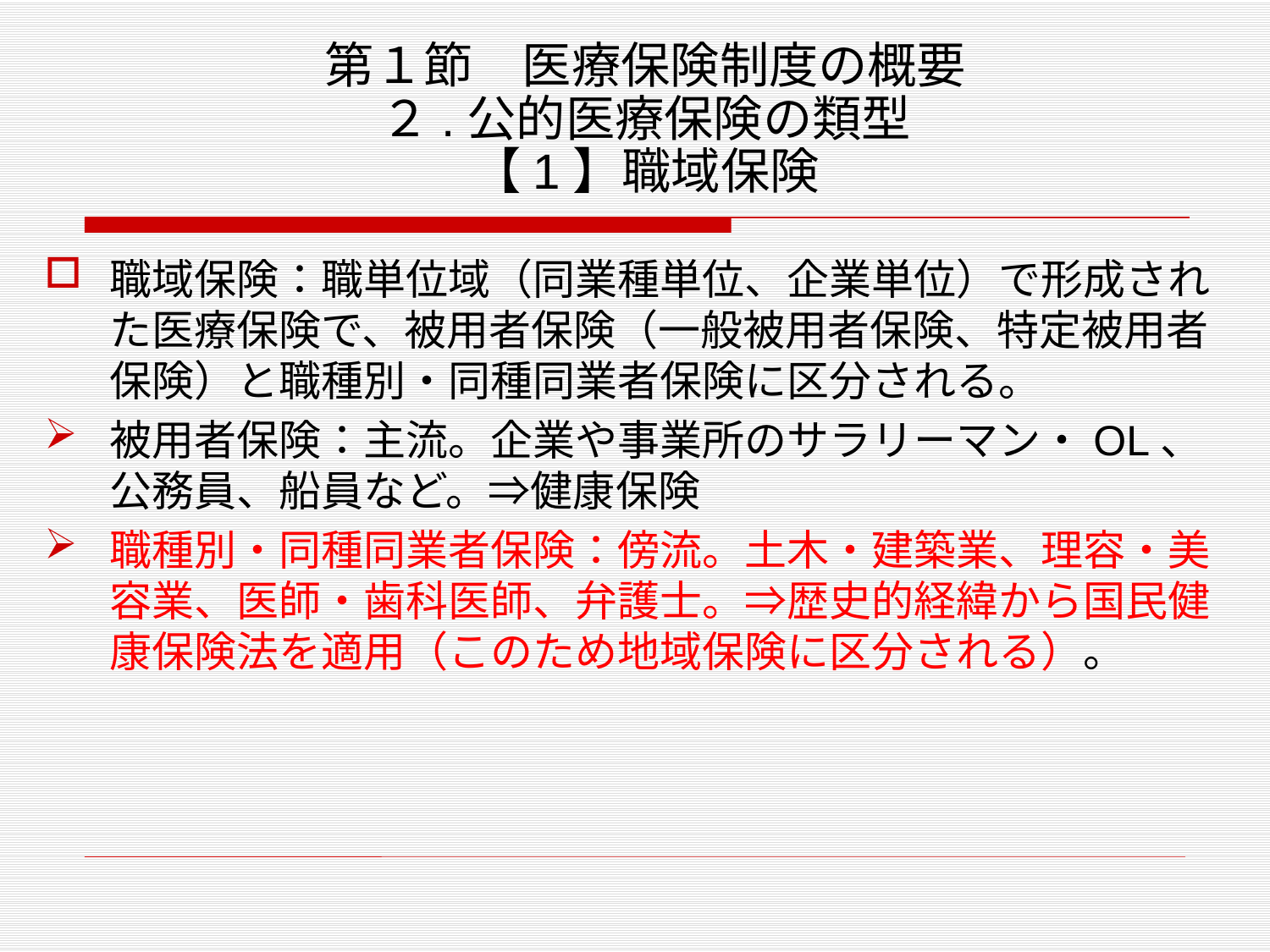

# 第１節　医療保険制度の概要 ２.公的医療保険の類型 【1】職域保険
職域保険：職単位域（同業種単位、企業単位）で形成された医療保険で、被用者保険（一般被用者保険、特定被用者保険）と職種別・同種同業者保険に区分される。
被用者保険：主流。企業や事業所のサラリーマン・OL、公務員、船員など。⇒健康保険
職種別・同種同業者保険：傍流。土木・建築業、理容・美容業、医師・歯科医師、弁護士。⇒歴史的経緯から国民健康保険法を適用（このため地域保険に区分される）。